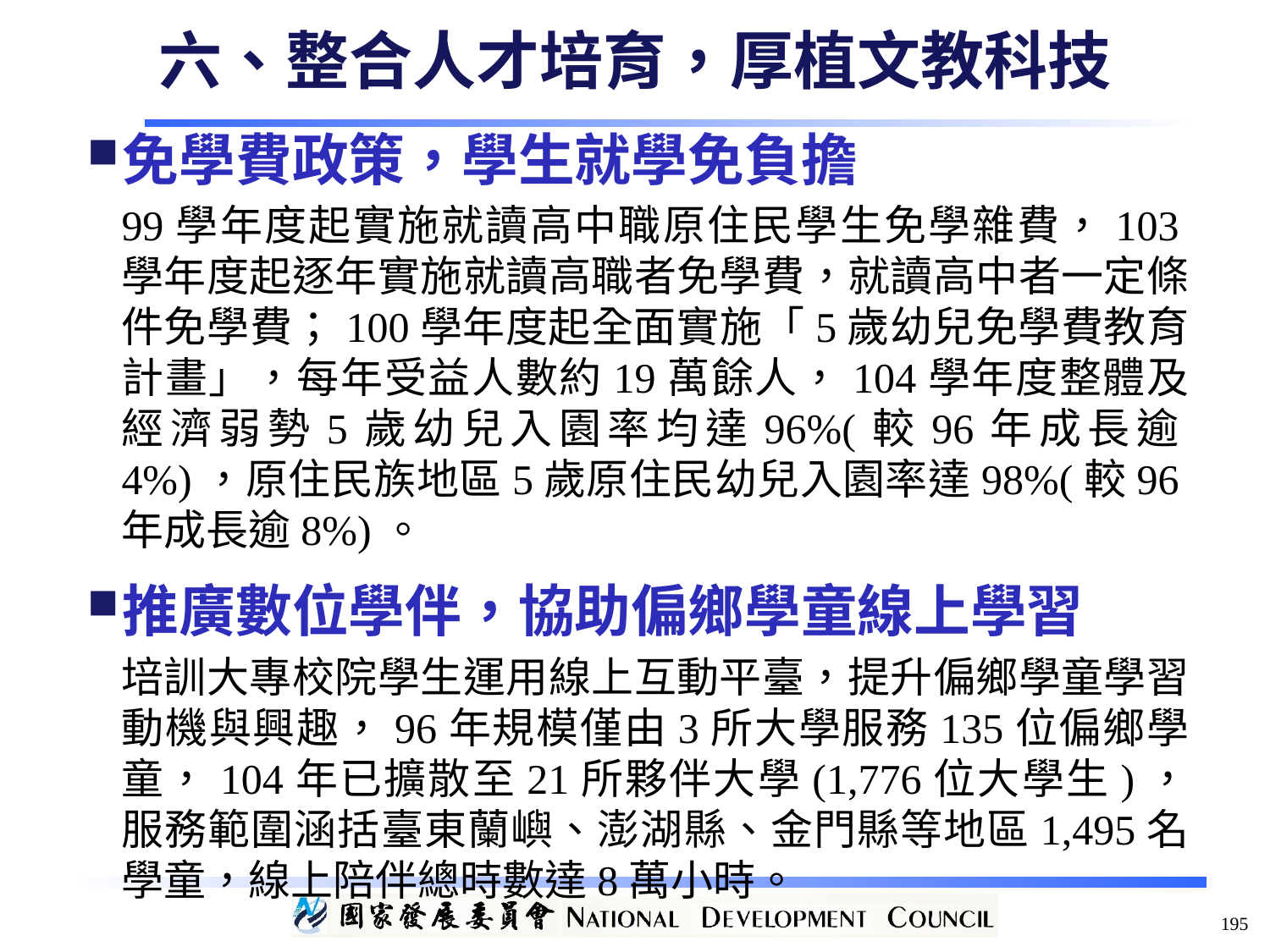

六、整合人才培育，厚植文教科技
免學費政策，學生就學免負擔
99學年度起實施就讀高中職原住民學生免學雜費，103學年度起逐年實施就讀高職者免學費，就讀高中者一定條件免學費；100學年度起全面實施「5歲幼兒免學費教育計畫」，每年受益人數約19萬餘人，104學年度整體及經濟弱勢5歲幼兒入園率均達96%(較96年成長逾4%)，原住民族地區5歲原住民幼兒入園率達98%(較96年成長逾8%)。
推廣數位學伴，協助偏鄉學童線上學習
培訓大專校院學生運用線上互動平臺，提升偏鄉學童學習動機與興趣，96年規模僅由3所大學服務135位偏鄉學童，104年已擴散至21所夥伴大學(1,776位大學生)，服務範圍涵括臺東蘭嶼、澎湖縣、金門縣等地區1,495名學童，線上陪伴總時數達8萬小時。
195